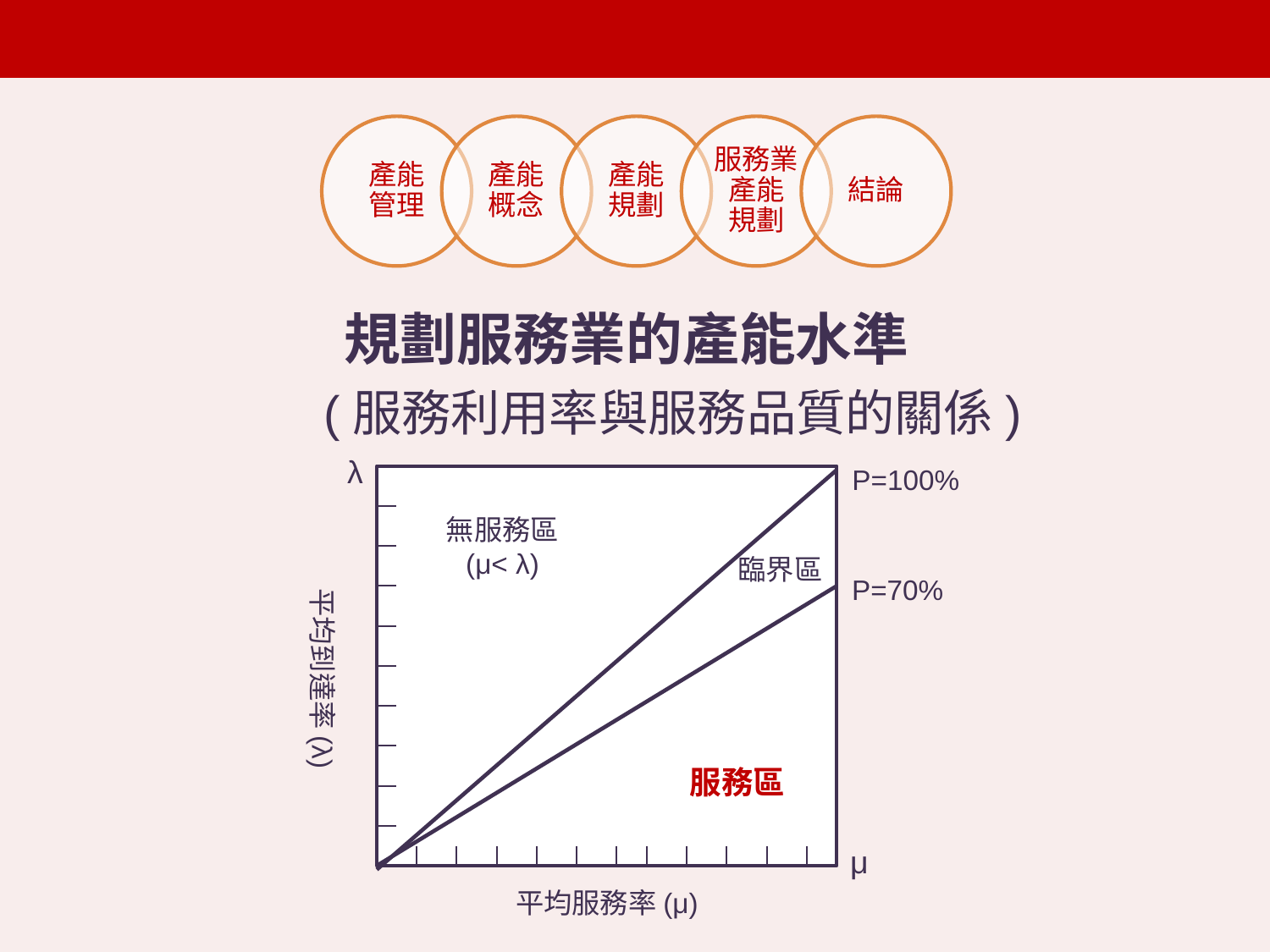

產能
管理
產能
概念
產能
規劃
服務業產能
規劃
結論
                    規劃服務業的產能水準
                  (服務利用率與服務品質的關係)

λ
Ρ=100%

無服務區
(μ< λ)
臨界區
Ρ=70%
平均到達率(λ)
服務區
μ
平均服務率(μ)